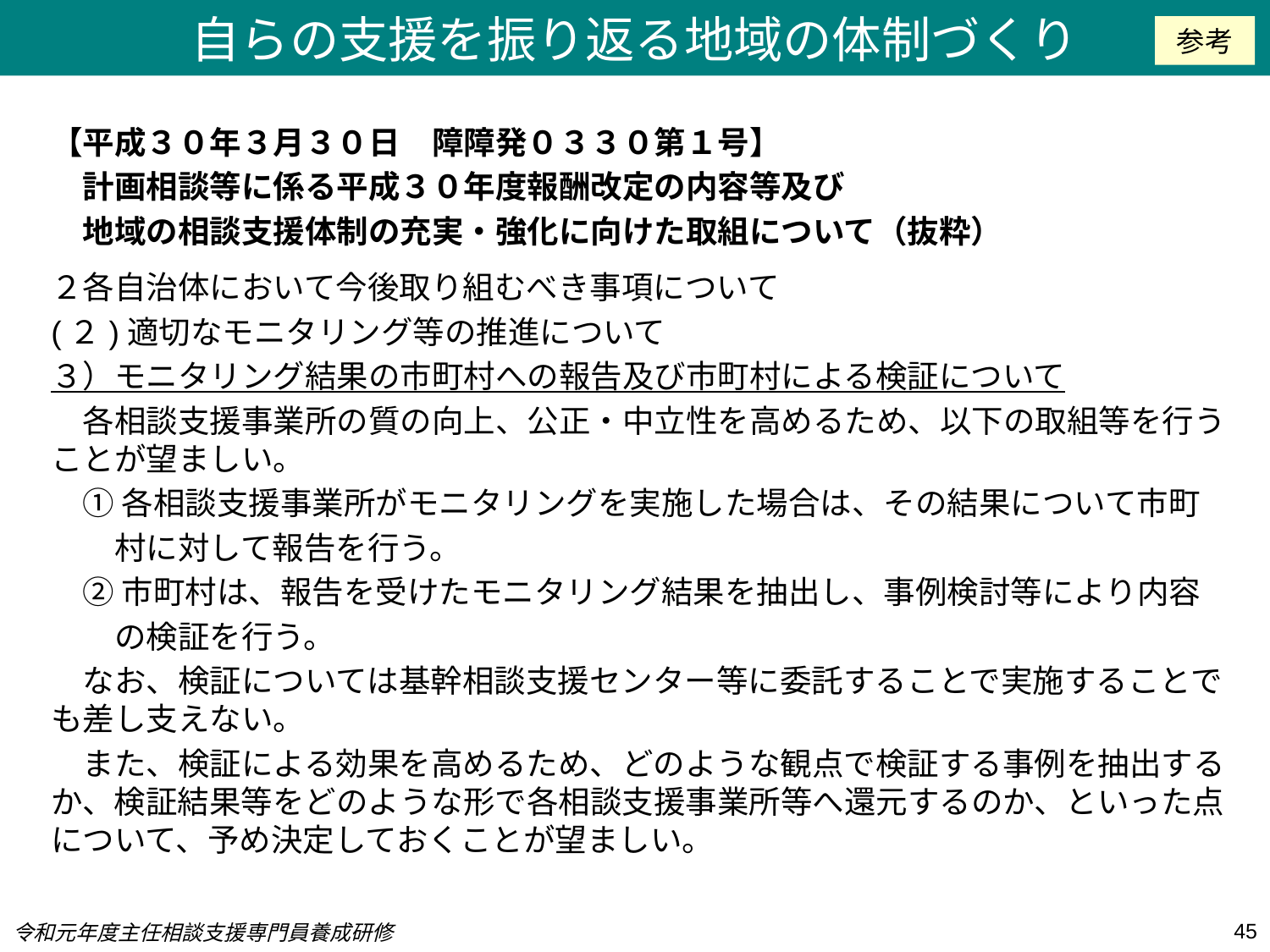

自らの支援を振り返る地域の体制づくり
参考
【平成３０年３月３０日　障障発０３３０第１号】
　計画相談等に係る平成３０年度報酬改定の内容等及び
　地域の相談支援体制の充実・強化に向けた取組について（抜粋）

２各自治体において今後取り組むべき事項について
(２)適切なモニタリング等の推進について
３）モニタリング結果の市町村への報告及び市町村による検証について
　各相談支援事業所の質の向上、公正・中立性を高めるため、以下の取組等を行うことが望ましい。
　① 各相談支援事業所がモニタリングを実施した場合は、その結果について市町
　　村に対して報告を行う。
　② 市町村は、報告を受けたモニタリング結果を抽出し、事例検討等により内容
　　の検証を行う。
　なお、検証については基幹相談支援センター等に委託することで実施することでも差し支えない。
　また、検証による効果を高めるため、どのような観点で検証する事例を抽出するか、検証結果等をどのような形で各相談支援事業所等へ還元するのか、といった点について、予め決定しておくことが望ましい。
45
令和元年度主任相談支援専門員養成研修